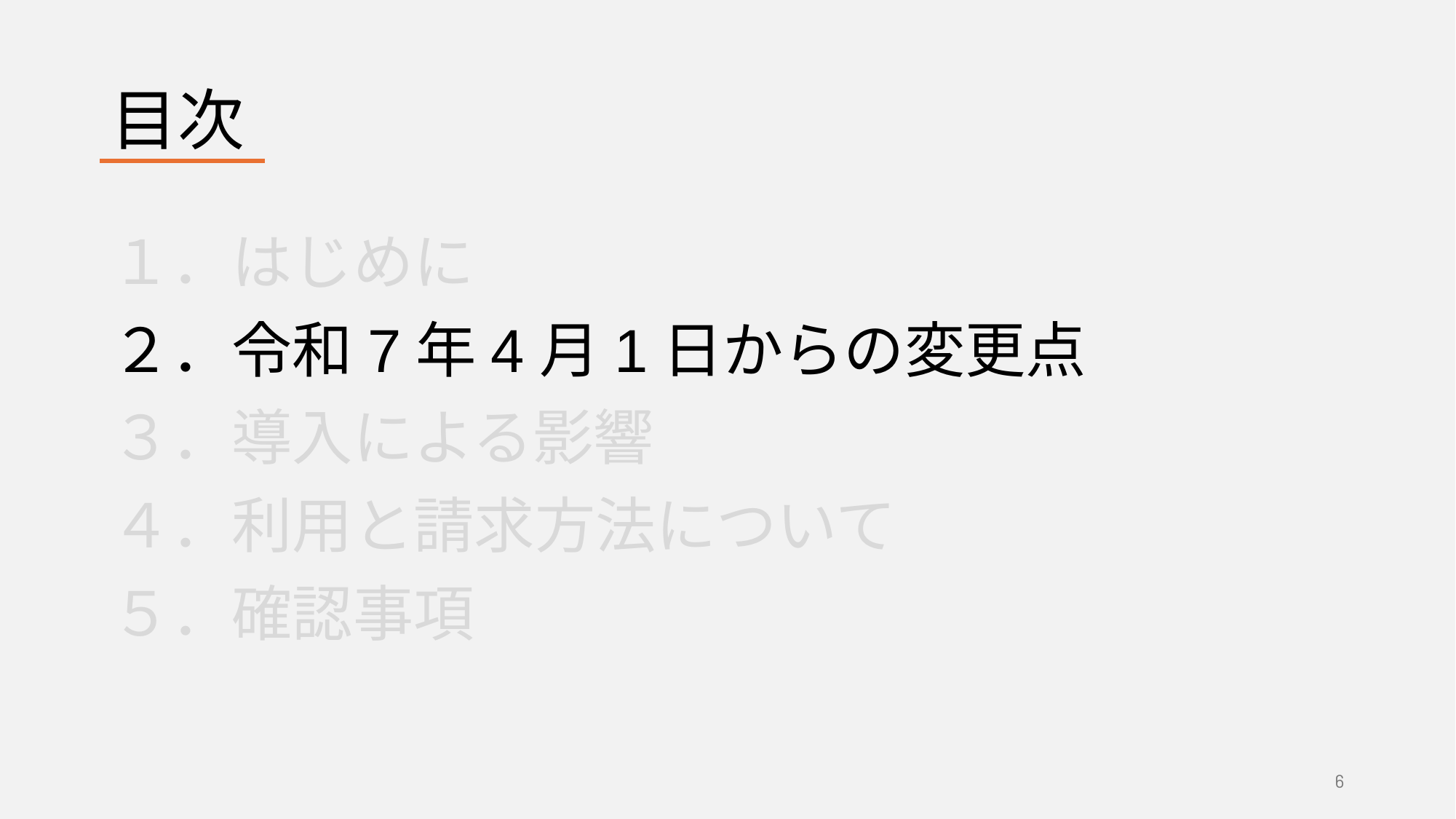

# 目次
１．はじめに
２．令和7年4月1日からの変更点
３．導入による影響
４．利用と請求方法について
５．確認事項

6